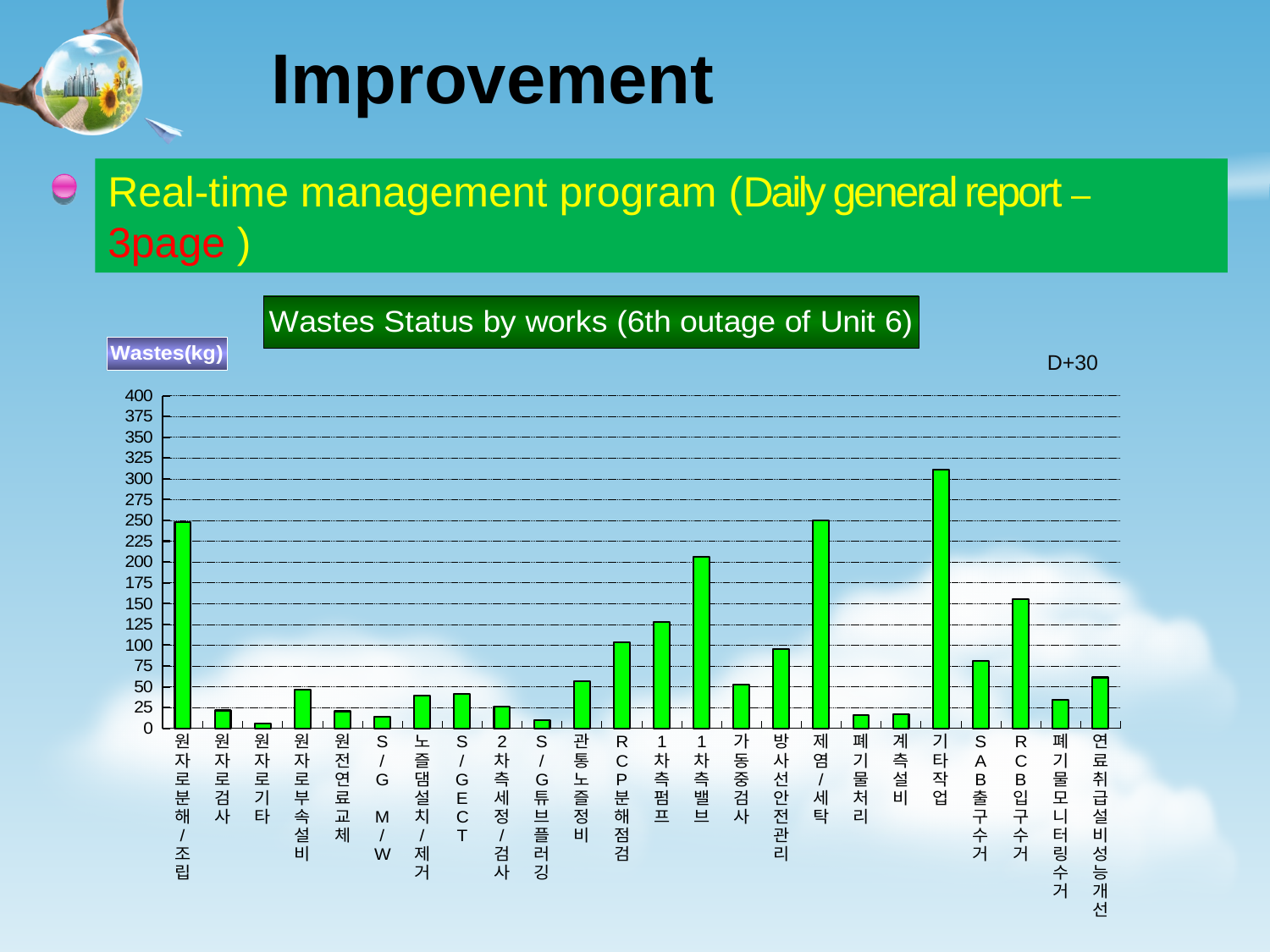

Improvement
Real-time management program (Daily general report – 3page )

### Chart: Wastes Status by works (6th outage of Unit 6)

| Category |  |
|---|---|
| 원자로분해/조립 | 248.39000000000004 |
| 원자로검사 | 21.6 |
| 원자로기타 | 6.08 |
| 원자로부속설비 | 46.23000000000001 |
| 원전연료교체 | 20.62 |
| S/G M/W | 14.219999999999999 |
| 노즐댐설치/제거 | 39.10000000000001 |
| S/GECT | 41.16000000000001 |
| 2차측세정/검사 | 25.729999999999986 |
| S/G튜브플러깅 | 9.64 |
| 관통노즐정비 | 56.56 |
| RCP분해점검 | 103.45 |
| 1차측펌프 | 128.06 |
| 1차측밸브 | 206.15 |
| 가동중검사 | 52.78 |
| 방사선안전관리 | 94.86000000000001 |
| 제염/세탁 | 250.41 |
| 폐기물처리 | 15.7 |
| 계측설비 | 16.6 |
| 기타작업 | 310.919999999999 |
| SAB출구수거 | 80.78 |
| RCB입구수거 | 155.67 |
| 폐기물모니터링수거 | 34.29000000000001 |
| 연료취급설비성능개선 | 61.25000000000001 |
D+30